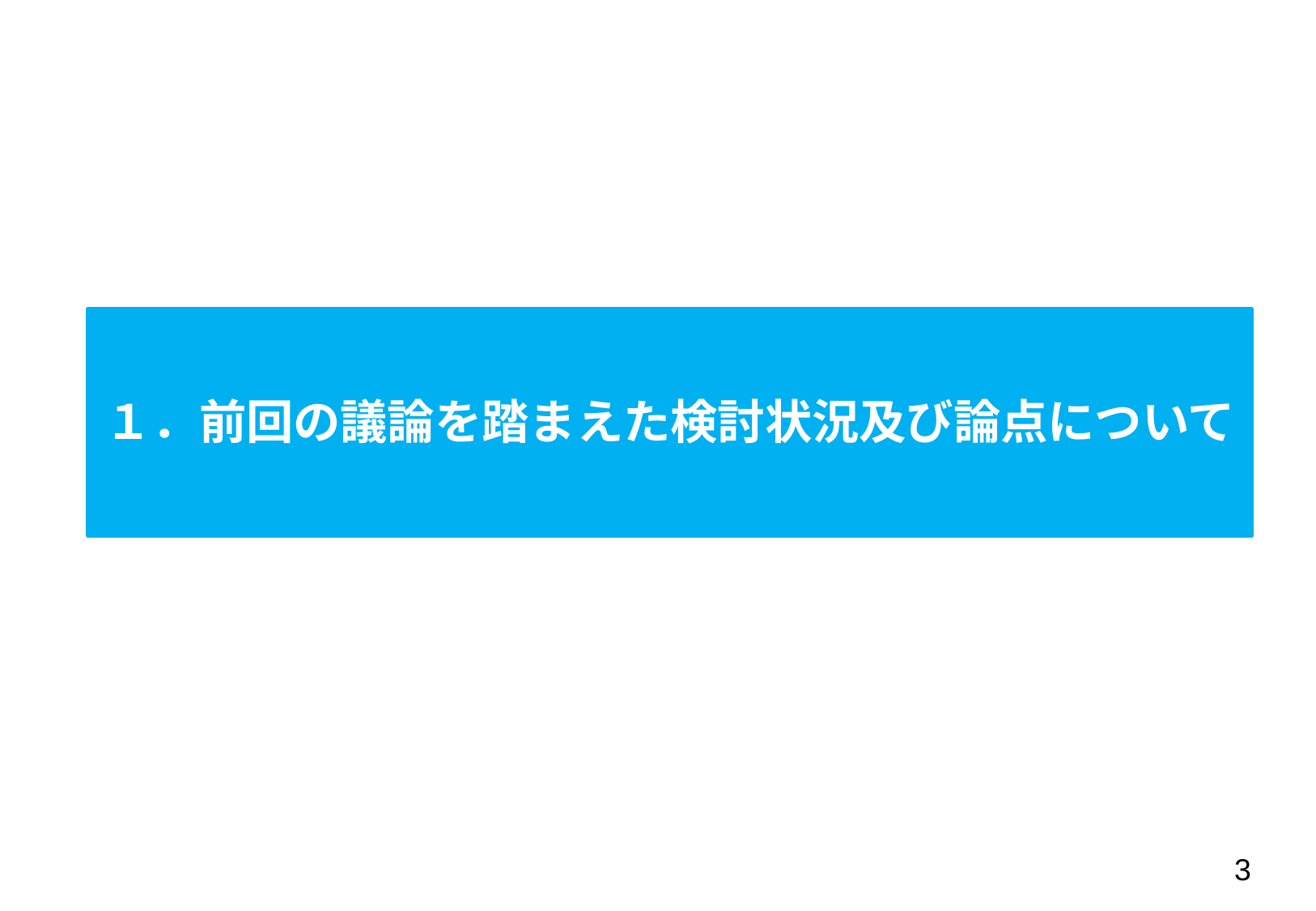

１．前回の議論を踏まえた検討状況及び論点について

１．前回の議論を踏まえた検討状況及び論点について
3